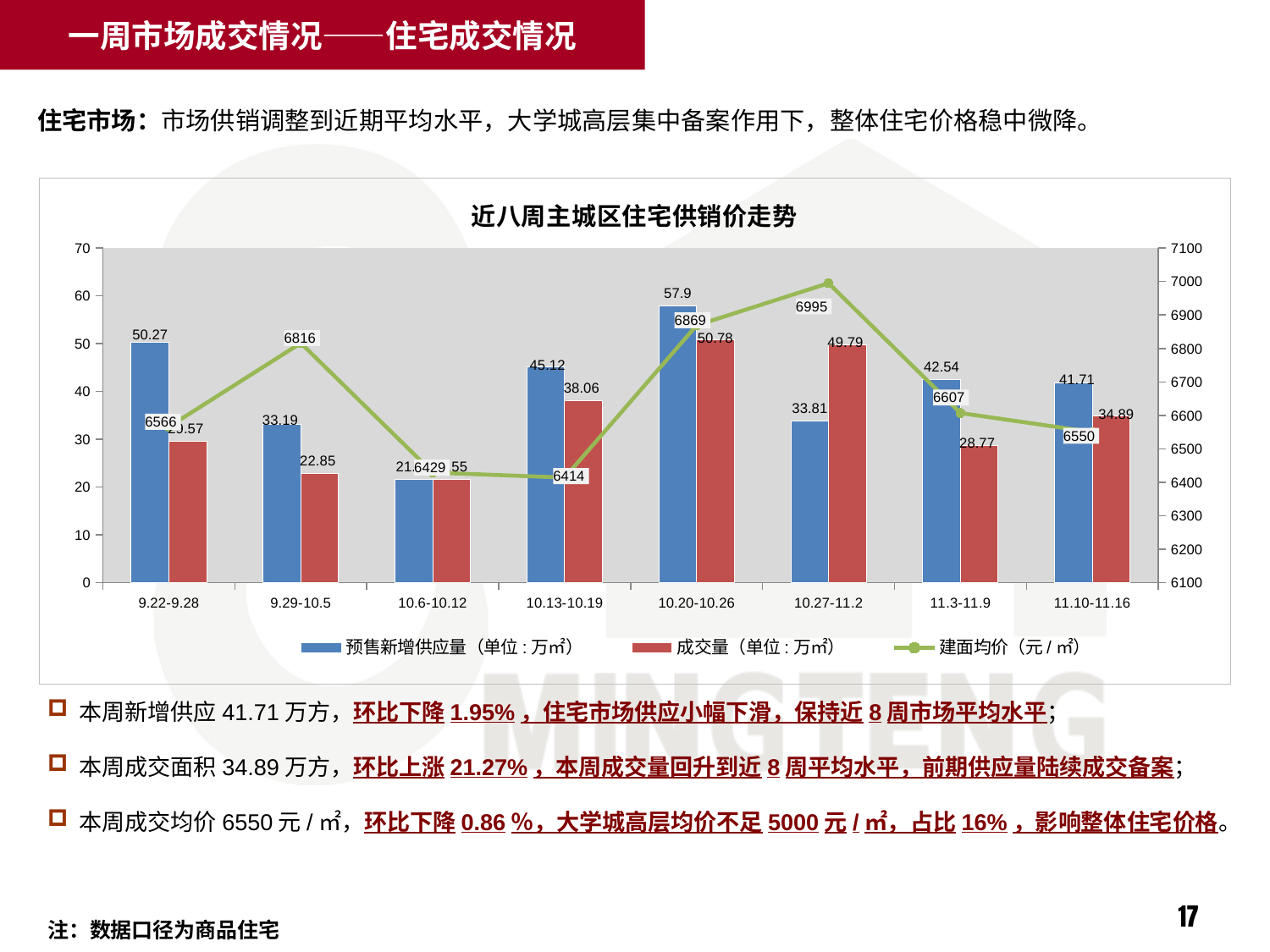

一周市场成交情况——住宅成交情况
住宅市场：市场供销调整到近期平均水平，大学城高层集中备案作用下，整体住宅价格稳中微降。

### Chart

| Category | 预售新增供应量（单位:万㎡） | 成交量（单位:万㎡） | 建面均价（元/㎡） |
|---|---|---|---|
| 9.22-9.28 | 50.27 | 29.57 | 6566.0 |
| 9.29-10.5 | 33.19000000000001 | 22.85 | 6816.0 |
| 10.6-10.12 | 21.64 | 21.55 | 6429.0 |
| 10.13-10.19 | 45.12000000000001 | 38.06 | 6414.0 |
| 10.20-10.26 | 57.9 | 50.78 | 6869.0 |
| 10.27-11.2 | 33.81 | 49.79000000000001 | 6995.0 |
| 11.3-11.9 | 42.54 | 28.77 | 6607.0 |
| 11.10-11.16 | 41.71 | 34.89 | 6550.0 |
 本周新增供应41.71万方，环比下降1.95%，住宅市场供应小幅下滑，保持近8周市场平均水平；

 本周成交面积34.89万方，环比上涨21.27%，本周成交量回升到近8周平均水平，前期供应量陆续成交备案；

 本周成交均价6550元/㎡，环比下降0.86％，大学城高层均价不足5000元/㎡，占比16%，影响整体住宅价格。
17
注：数据口径为商品住宅